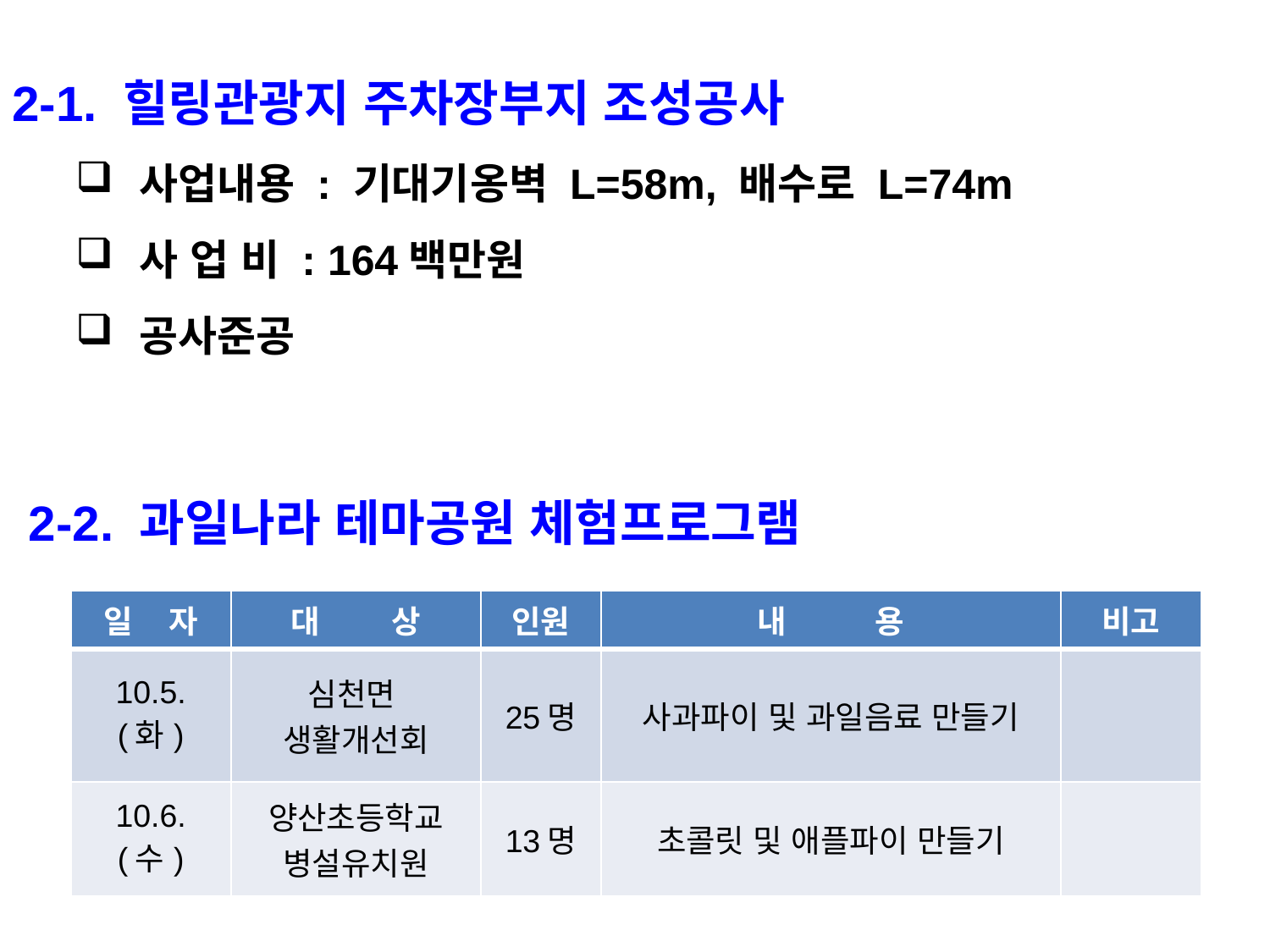

2-1. 힐링관광지 주차장부지 조성공사
사업내용 : 기대기옹벽 L=58m, 배수로 L=74m
사 업 비 : 164백만원
공사준공
 2-2. 과일나라 테마공원 체험프로그램
| 일 자 | 대 상 | 인원 | 내 용 | 비고 |
| --- | --- | --- | --- | --- |
| 10.5.(화) | 심천면 생활개선회 | 25명 | 사과파이 및 과일음료 만들기 |  |
| 10.6.(수) | 양산초등학교 병설유치원 | 13명 | 초콜릿 및 애플파이 만들기 |  |